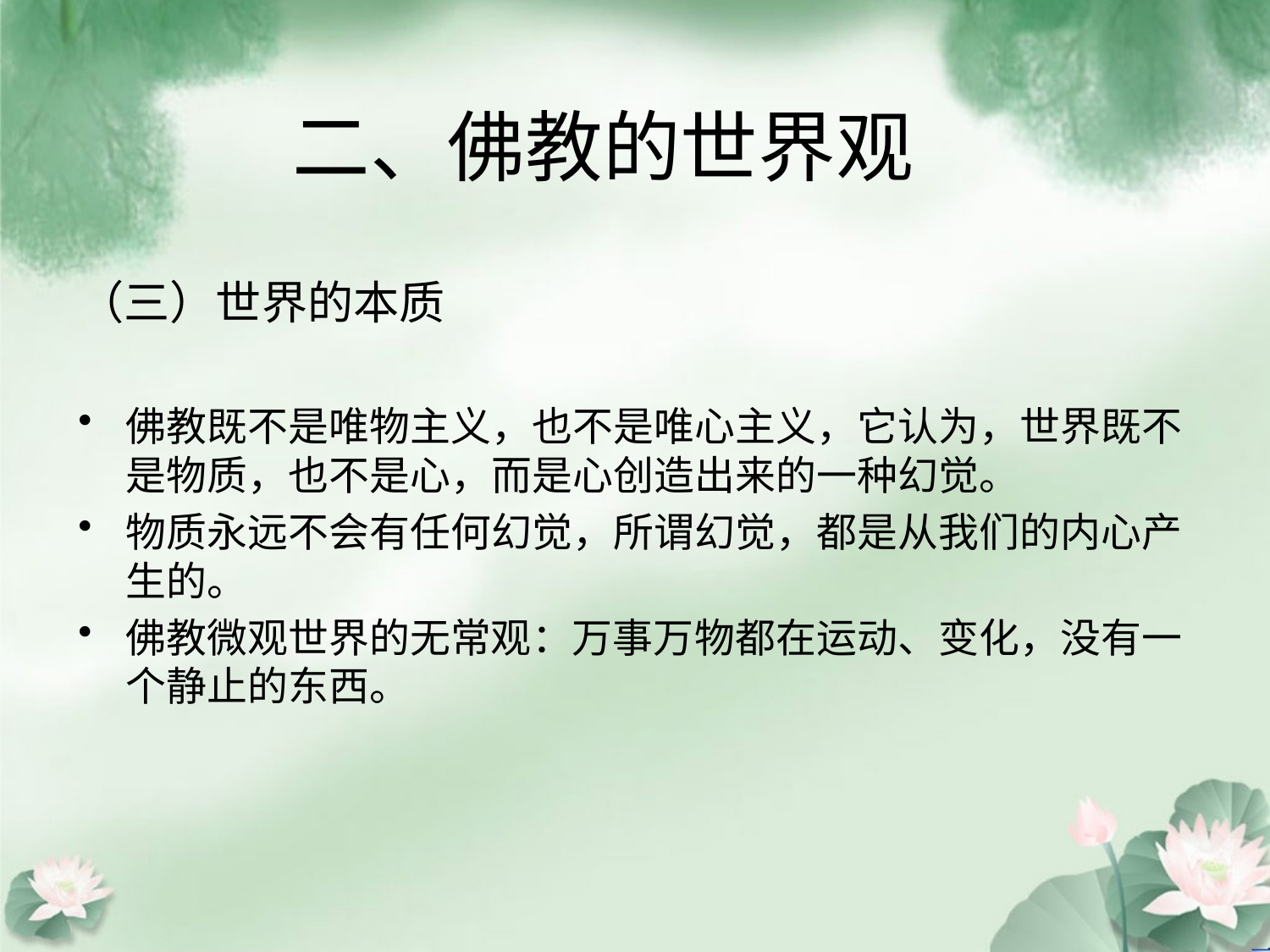

# 二、佛教的世界观

（三）世界的本质

佛教既不是唯物主义，也不是唯心主义，它认为，世界既不是物质，也不是心，而是心创造出来的一种幻觉。
物质永远不会有任何幻觉，所谓幻觉，都是从我们的内心产生的。
佛教微观世界的无常观：万事万物都在运动、变化，没有一个静止的东西。